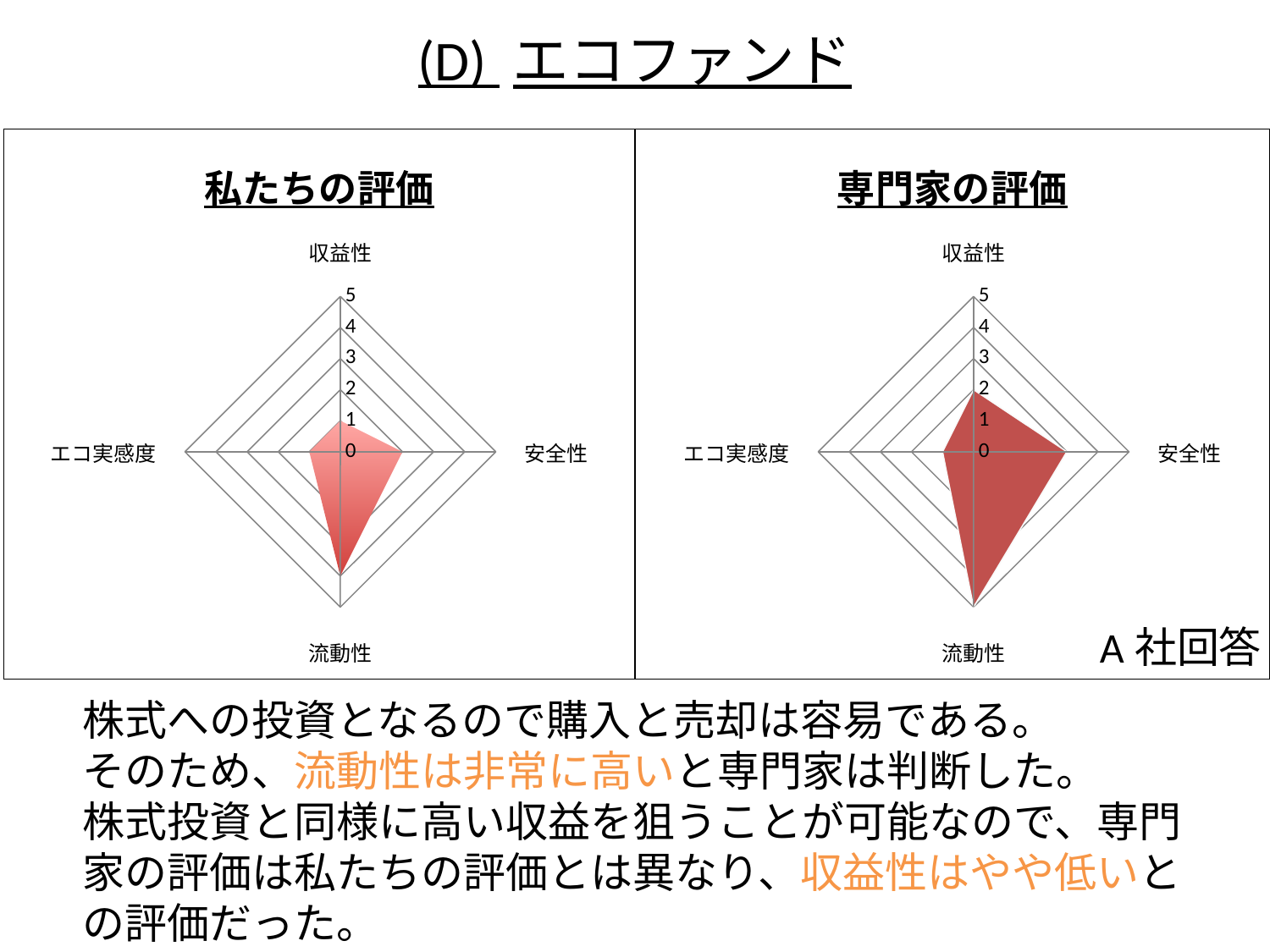

(D) エコファンド

### Chart: 私たちの評価

| Category | エコファンド |
|---|---|
| 収益性 | 1.0 |
| 安全性 | 2.0 |
| 流動性 | 4.0 |
| エコ実感度 | 1.0 |

### Chart: 専門家の評価

| Category | エコファンド |
|---|---|
| 収益性 | 2.0 |
| 安全性 | 3.0 |
| 流動性 | 5.0 |
| エコ実感度 | 1.0 |
A社回答
株式への投資となるので購入と売却は容易である。
そのため、流動性は非常に高いと専門家は判断した。
株式投資と同様に高い収益を狙うことが可能なので、専門家の評価は私たちの評価とは異なり、収益性はやや低いとの評価だった。